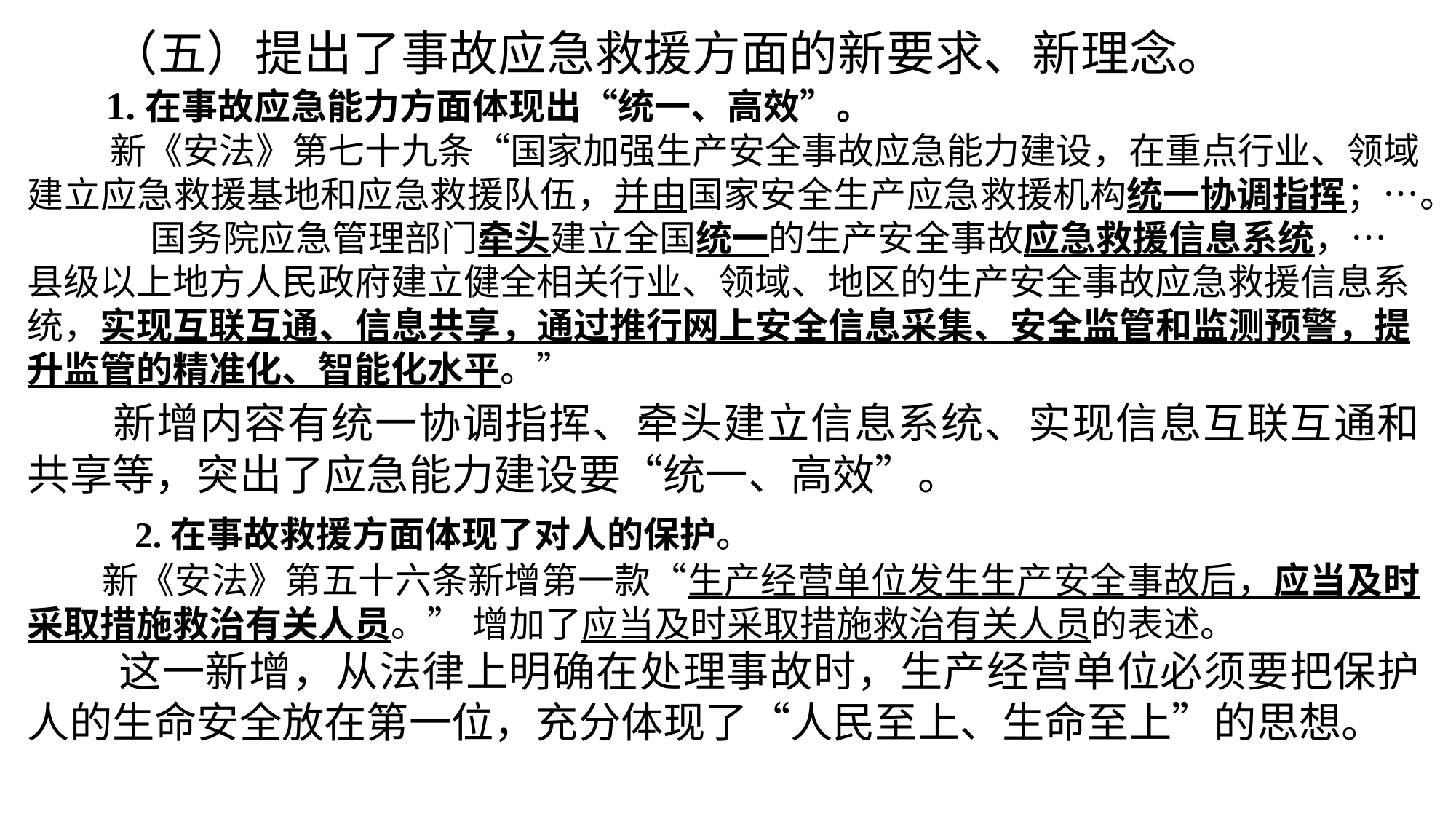

（五）提出了事故应急救援方面的新要求、新理念。
   1.在事故应急能力方面体现出“统一、高效”。
   新《安法》第七十九条“国家加强生产安全事故应急能力建设，在重点行业、领域建立应急救援基地和应急救援队伍，并由国家安全生产应急救援机构统一协调指挥；…。
        国务院应急管理部门牵头建立全国统一的生产安全事故应急救援信息系统，…县级以上地方人民政府建立健全相关行业、领域、地区的生产安全事故应急救援信息系统，实现互联互通、信息共享，通过推行网上安全信息采集、安全监管和监测预警，提升监管的精准化、智能化水平。”
  新增内容有统一协调指挥、牵头建立信息系统、实现信息互联互通和共享等，突出了应急能力建设要“统一、高效”。
  2.在事故救援方面体现了对人的保护。
  新《安法》第五十六条新增第一款“生产经营单位发生生产安全事故后，应当及时采取措施救治有关人员。” 增加了应当及时采取措施救治有关人员的表述。
   这一新增，从法律上明确在处理事故时，生产经营单位必须要把保护人的生命安全放在第一位，充分体现了“人民至上、生命至上”的思想。